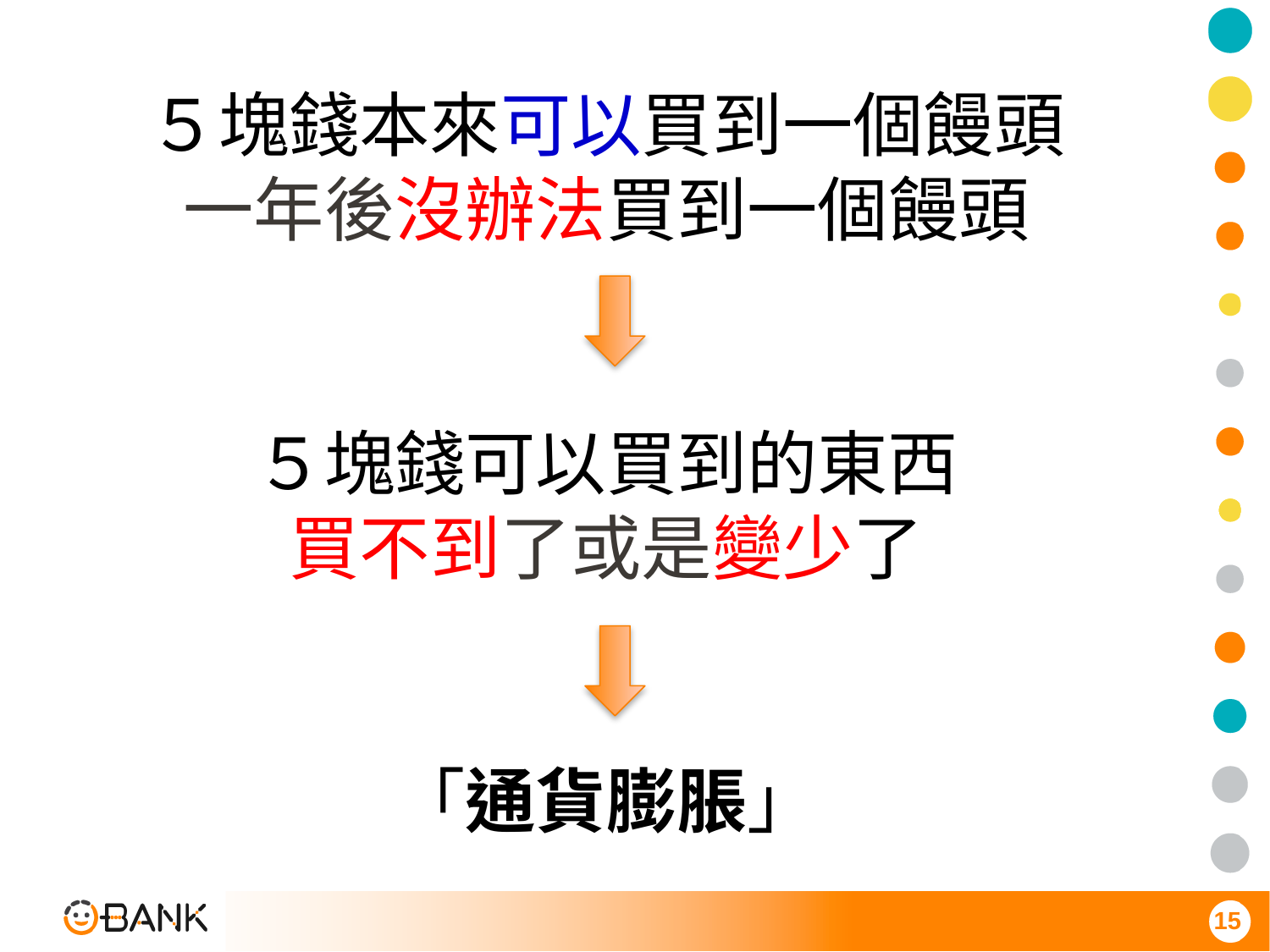

５塊錢本來可以買到一個饅頭
一年後沒辦法買到一個饅頭

５塊錢可以買到的東西
買不到了或是變少了

「通貨膨脹」